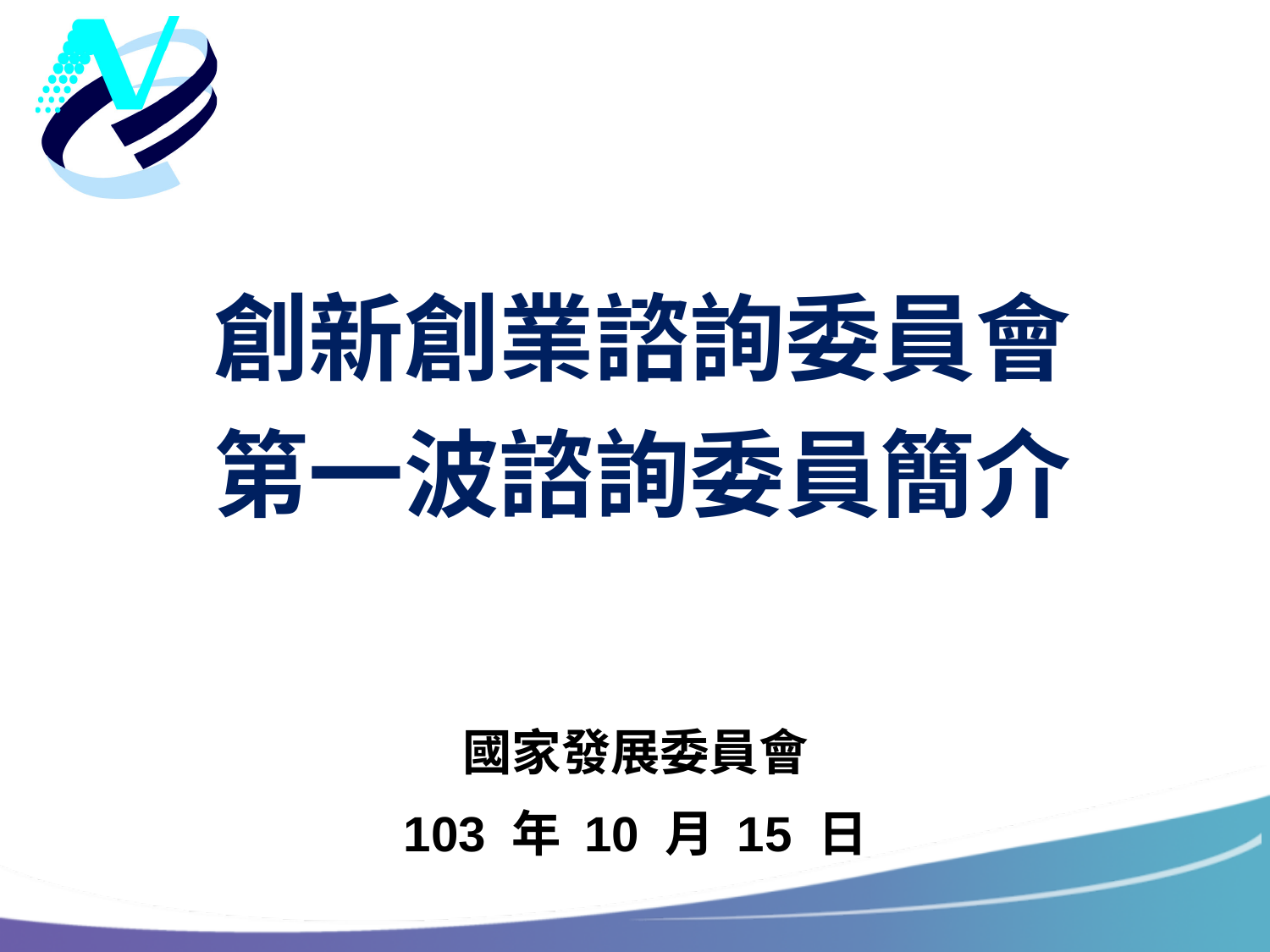

創新創業諮詢委員會
第一波諮詢委員簡介

國家發展委員會
103 年 10 月 15 日